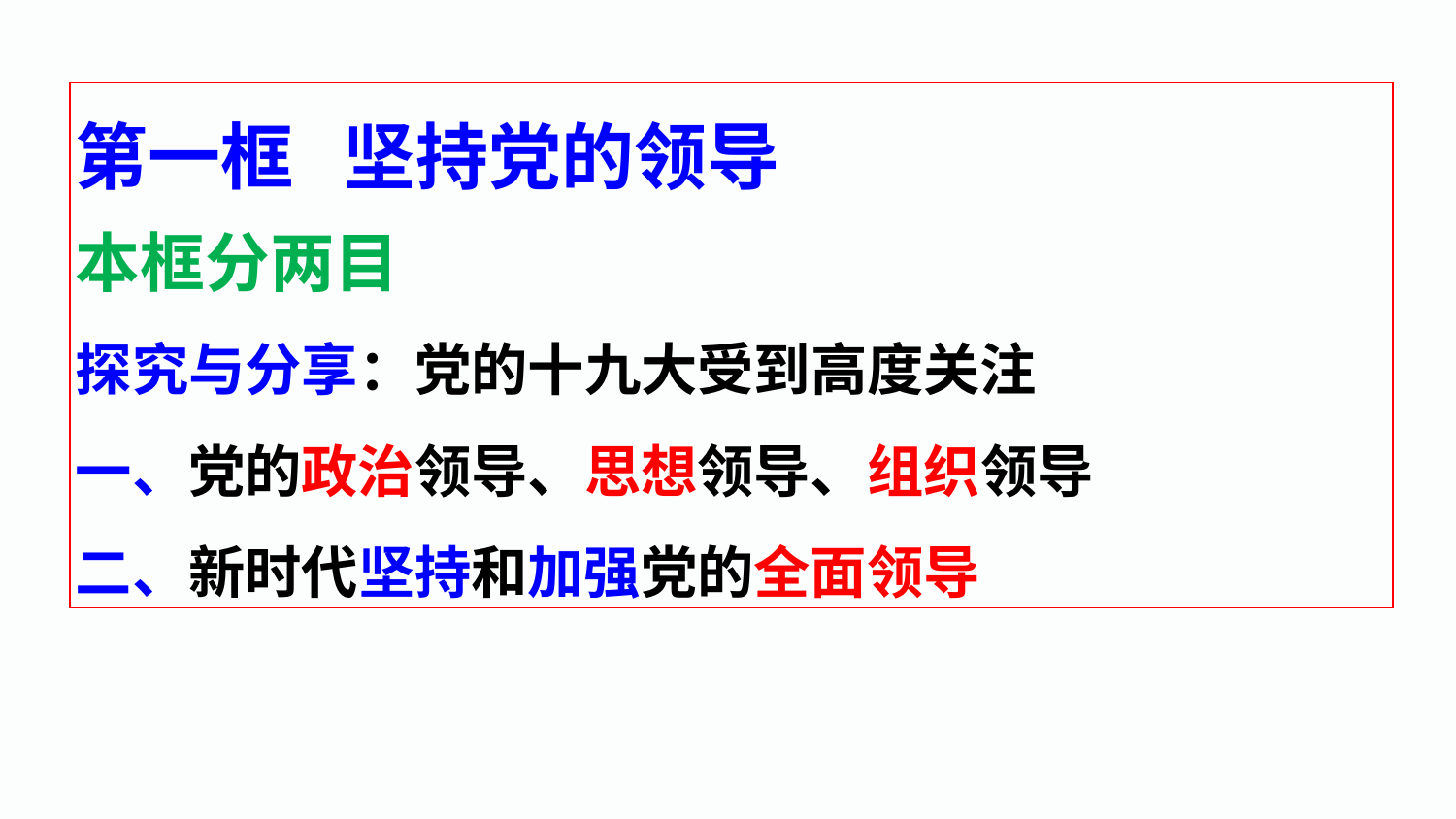

第一框   坚持党的领导
本框分两目
探究与分享：党的十九大受到高度关注
一、党的政治领导、思想领导、组织领导
二、新时代坚持和加强党的全面领导